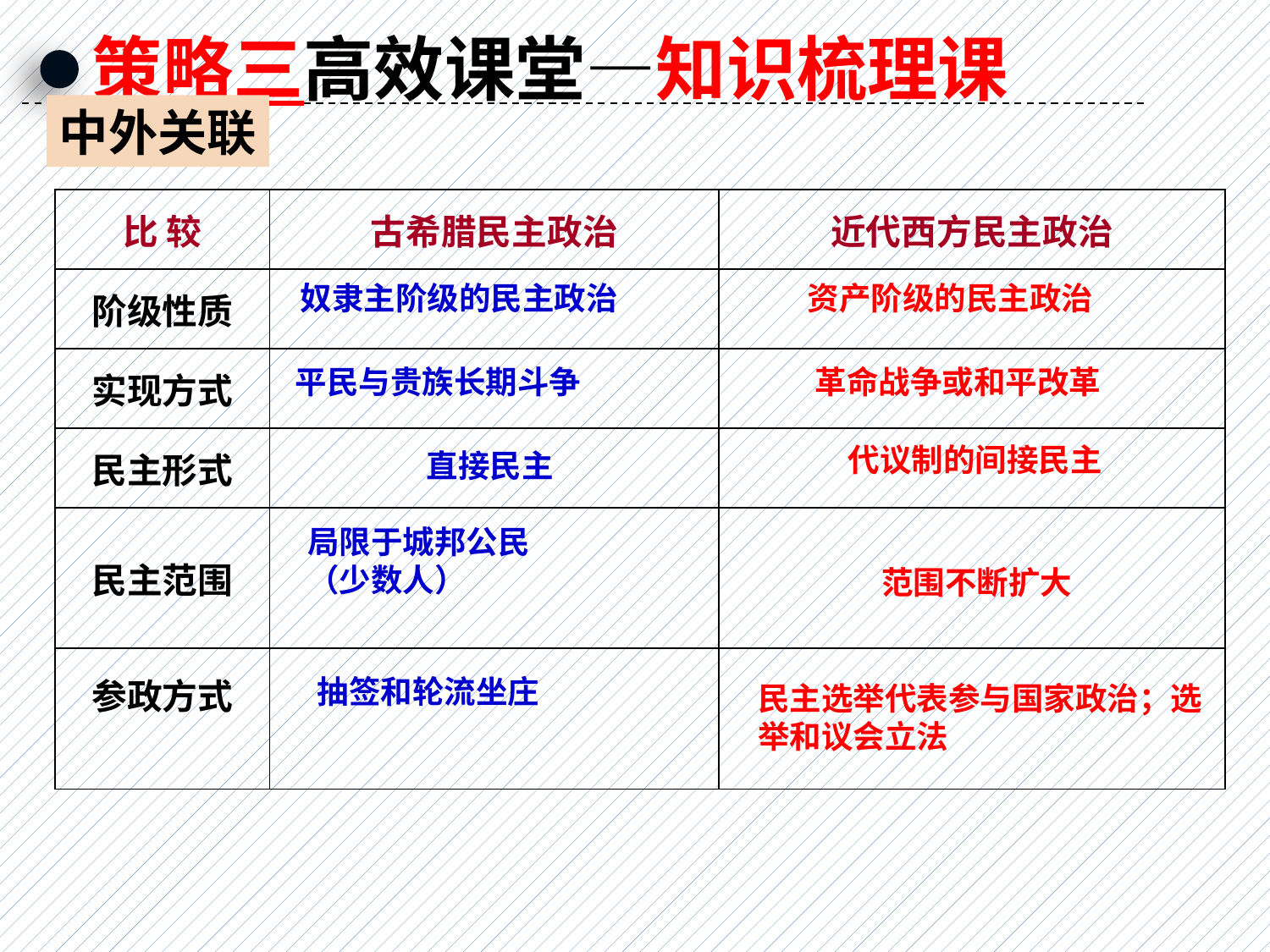

策略三高效课堂—知识梳理课

中外关联
| 比 较 | 古希腊民主政治 | 近代西方民主政治 |
| --- | --- | --- |
| 阶级性质 |  |  |
| 实现方式 |  |  |
| 民主形式 |  |  |
| 民主范围 |  |  |
| 参政方式 |  |  |
奴隶主阶级的民主政治
资产阶级的民主政治
平民与贵族长期斗争
革命战争或和平改革
代议制的间接民主
直接民主
局限于城邦公民
（少数人）
范围不断扩大
抽签和轮流坐庄
民主选举代表参与国家政治；选举和议会立法